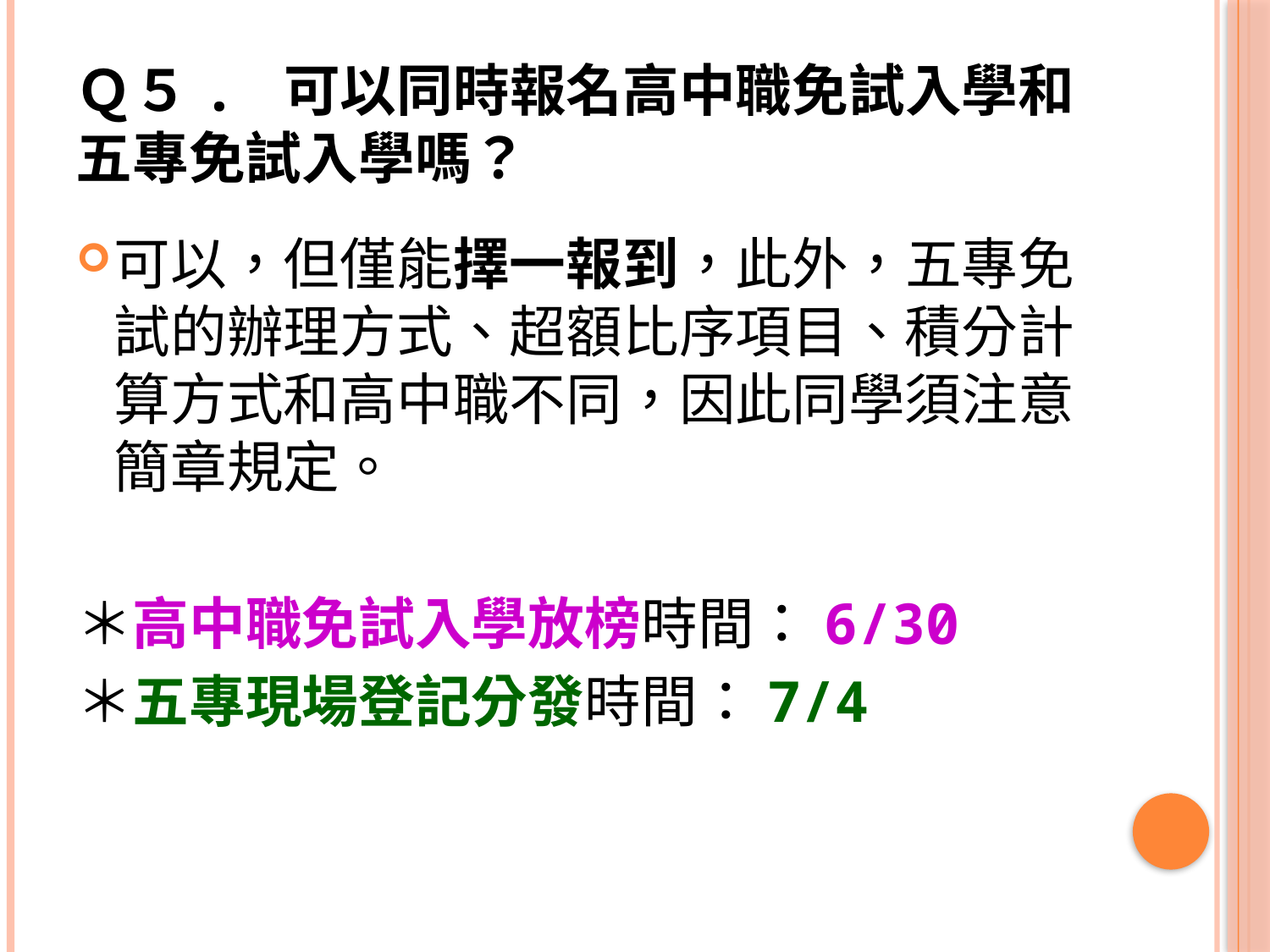

# Ｑ５. 可以同時報名高中職免試入學和五專免試入學嗎？
可以，但僅能擇一報到，此外，五專免試的辦理方式、超額比序項目、積分計算方式和高中職不同，因此同學須注意簡章規定。

＊高中職免試入學放榜時間：6/30
＊五專現場登記分發時間：7/4